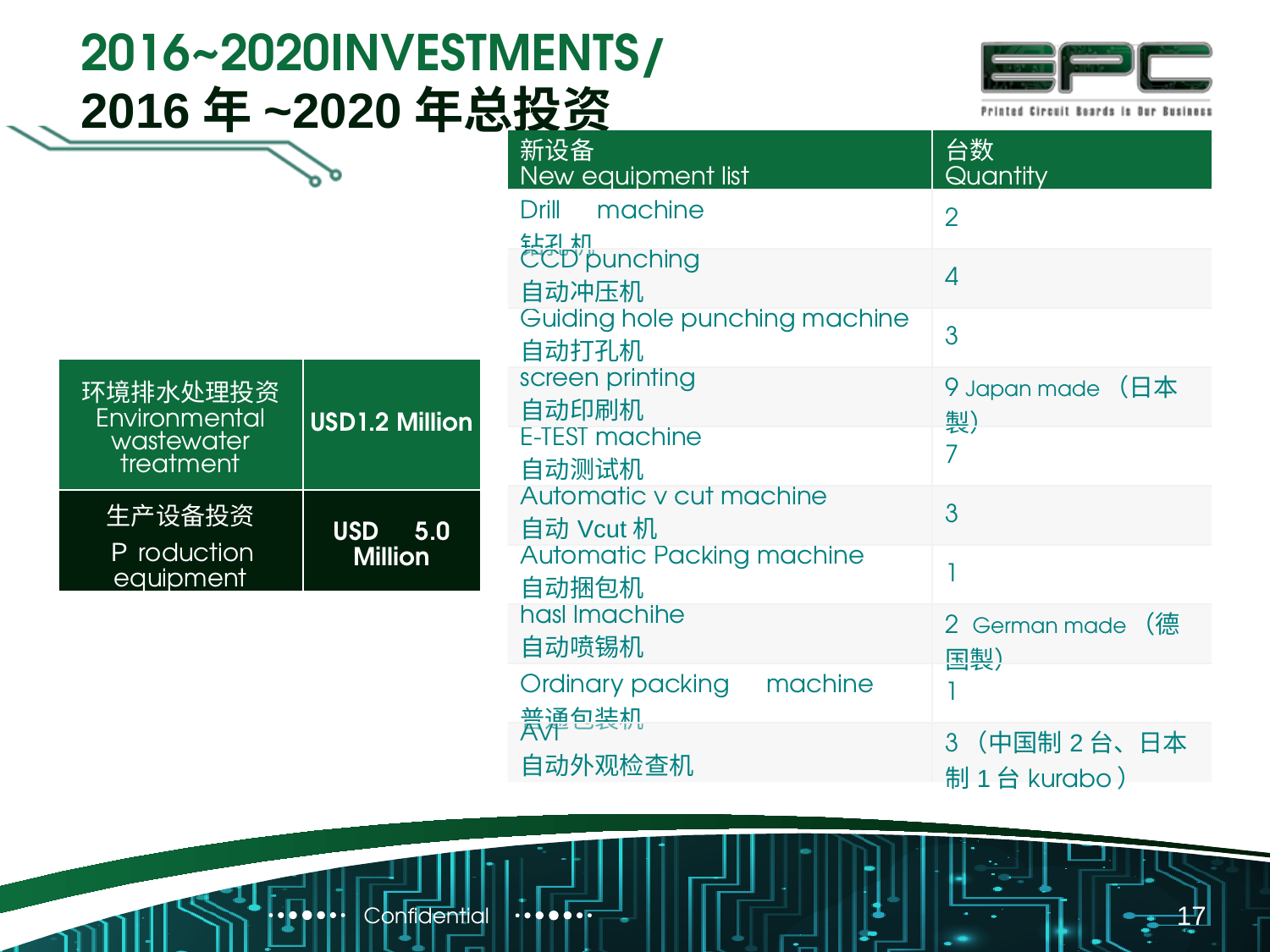

2016~2020INVESTMENTS/
2016年~2020年总投资
| 新设备 New equipment list | 台数 Quantity |
| --- | --- |
| Drill　machine 钻孔机 | 2 |
| CCD punching 自动冲压机 | 4 |
| Guiding hole punching machine 自动打孔机 | 3 |
| screen printing 自动印刷机 | 9 Japan made（日本製） |
| E-TEST machine 自动测试机 | 7 |
| Automatic v cut machine 自动Vcut机 | 3 |
| Automatic Packing machine 自动捆包机 | 1 |
| hasl lmachihe 自动喷锡机 | 2 German made（德国製） |
| Ordinary packing　machine 普通包装机 | 1 |
| AVI 自动外观检查机 | 3（中国制2台、日本制1台kurabo） |
| 环境排水处理投资 Environmental wastewater treatment | USD1.2 Million |
| --- | --- |
| 生产设备投资 Ｐroduction equipment | USD　5.0 Million |